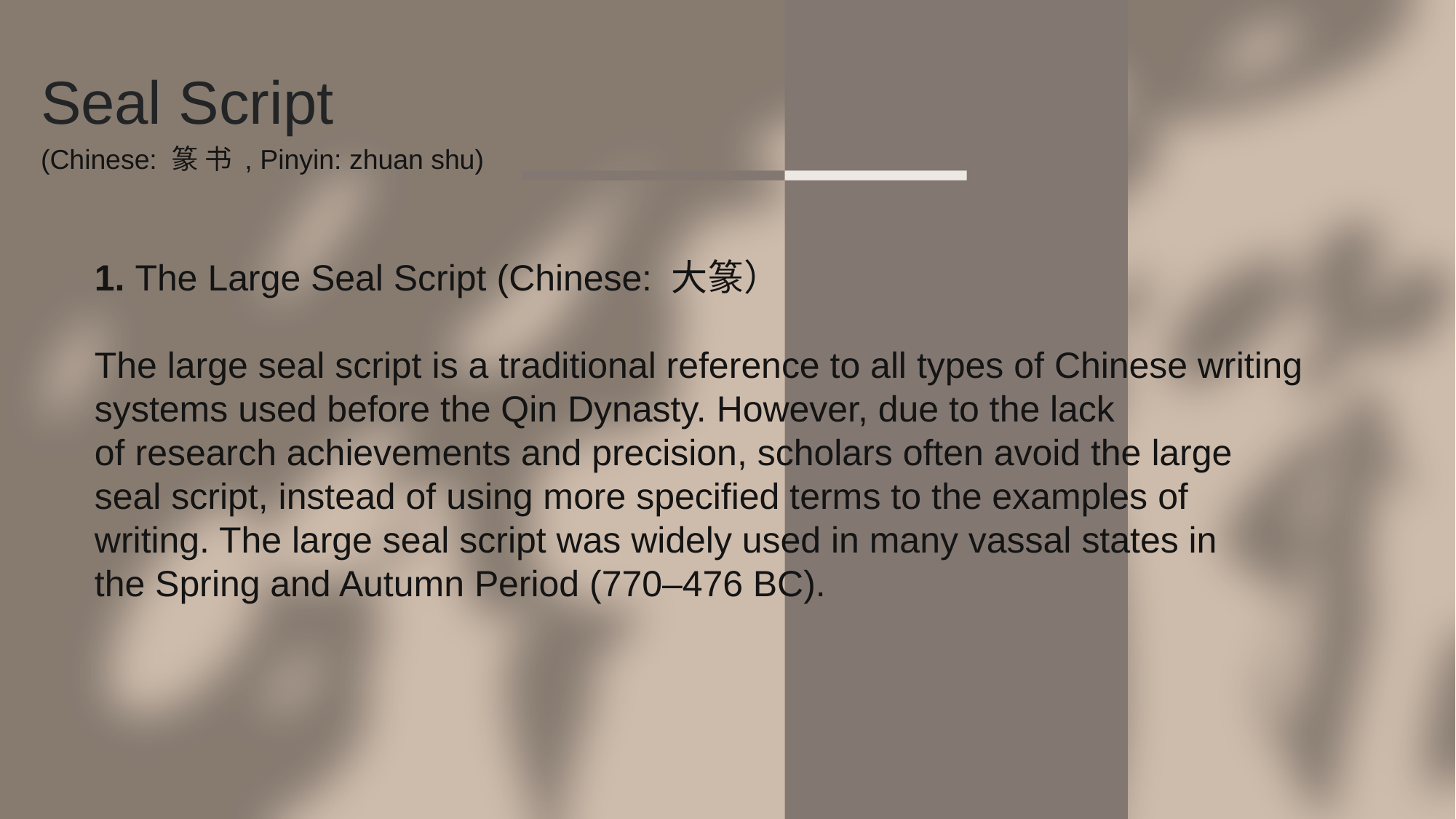

Seal Script
(Chinese: 篆 书 , Pinyin: zhuan shu)

1. The Large Seal Script (Chinese: 大篆）

The large seal script is a traditional reference to all types of Chinese writing systems used before the Qin Dynasty. However, due to the lack
of research achievements and precision, scholars often avoid the large
seal script, instead of using more specified terms to the examples of
writing. The large seal script was widely used in many vassal states in
the Spring and Autumn Period (770–476 BC).